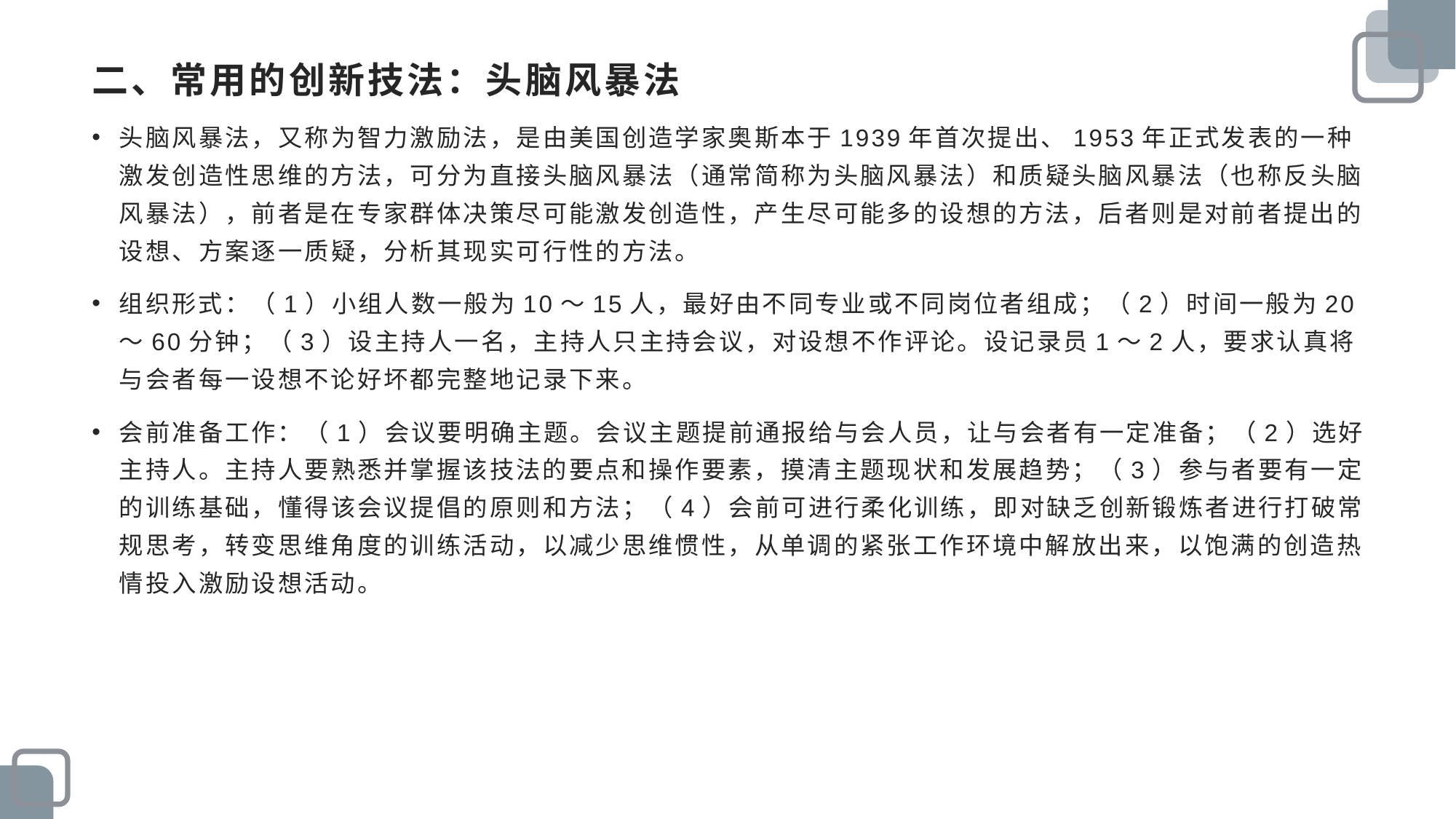

# 二、常用的创新技法：头脑风暴法
头脑风暴法，又称为智力激励法，是由美国创造学家奥斯本于1939年首次提出、1953年正式发表的一种激发创造性思维的方法，可分为直接头脑风暴法（通常简称为头脑风暴法）和质疑头脑风暴法（也称反头脑风暴法），前者是在专家群体决策尽可能激发创造性，产生尽可能多的设想的方法，后者则是对前者提出的设想、方案逐一质疑，分析其现实可行性的方法。
组织形式：（1）小组人数一般为10～15人，最好由不同专业或不同岗位者组成；（2）时间一般为20～60分钟；（3）设主持人一名，主持人只主持会议，对设想不作评论。设记录员1～2人，要求认真将与会者每一设想不论好坏都完整地记录下来。
会前准备工作：（1）会议要明确主题。会议主题提前通报给与会人员，让与会者有一定准备；（2）选好主持人。主持人要熟悉并掌握该技法的要点和操作要素，摸清主题现状和发展趋势；（3）参与者要有一定的训练基础，懂得该会议提倡的原则和方法；（4）会前可进行柔化训练，即对缺乏创新锻炼者进行打破常规思考，转变思维角度的训练活动，以减少思维惯性，从单调的紧张工作环境中解放出来，以饱满的创造热情投入激励设想活动。